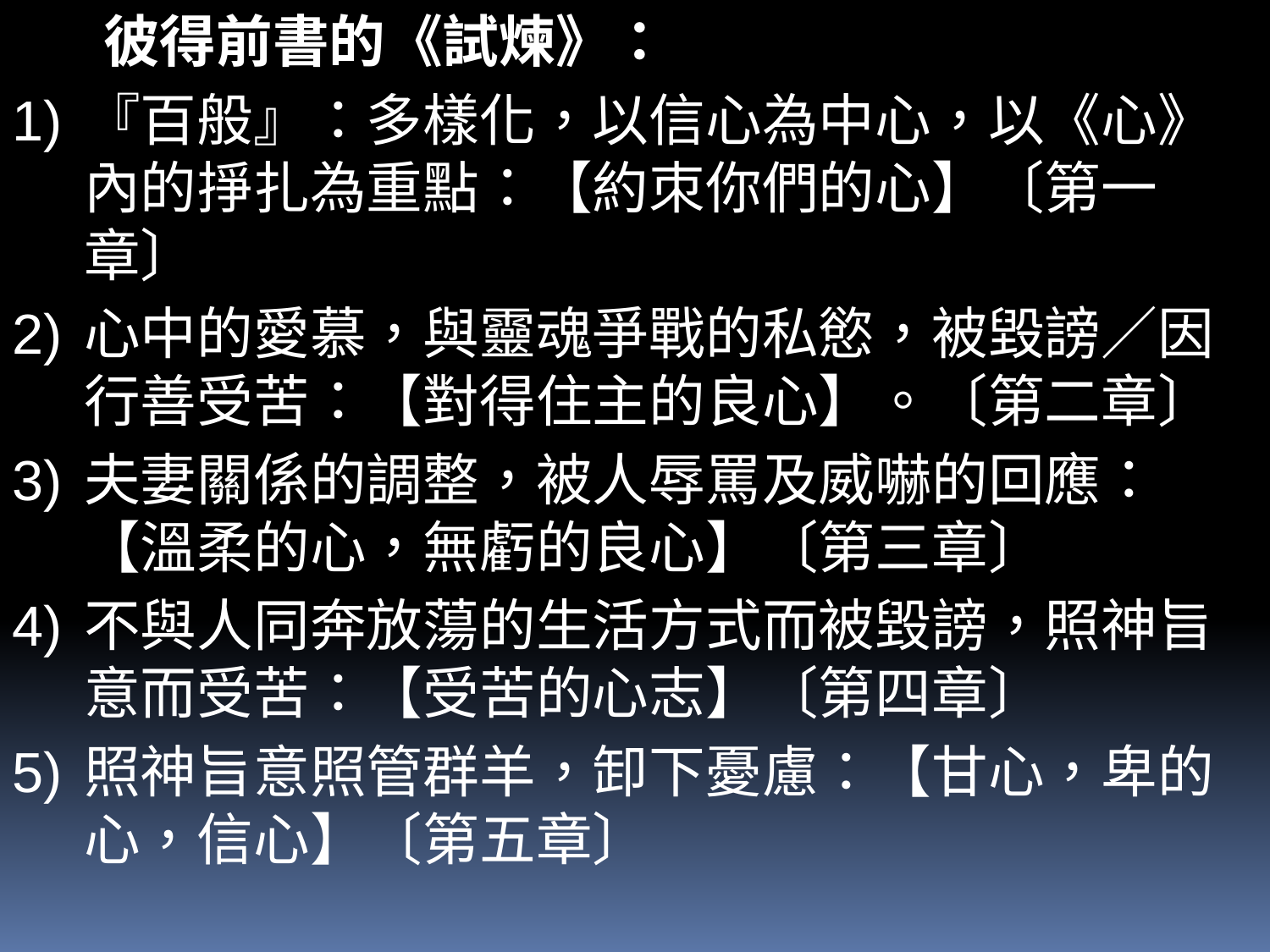

彼得前書的《試煉》：
『百般』：多樣化，以信心為中心，以《心》內的掙扎為重點：【約朿你們的心】〔第一章〕
心中的愛慕，與靈魂爭戰的私慾，被毀謗／因行善受苦：【對得住主的良心】。〔第二章〕
夫妻關係的調整，被人辱罵及威嚇的回應：【溫柔的心，無虧的良心】〔第三章〕
不與人同奔放蕩的生活方式而被毀謗，照神旨意而受苦：【受苦的心志】〔第四章〕
照神旨意照管群羊，卸下憂慮：【甘心，卑的心，信心】〔第五章〕